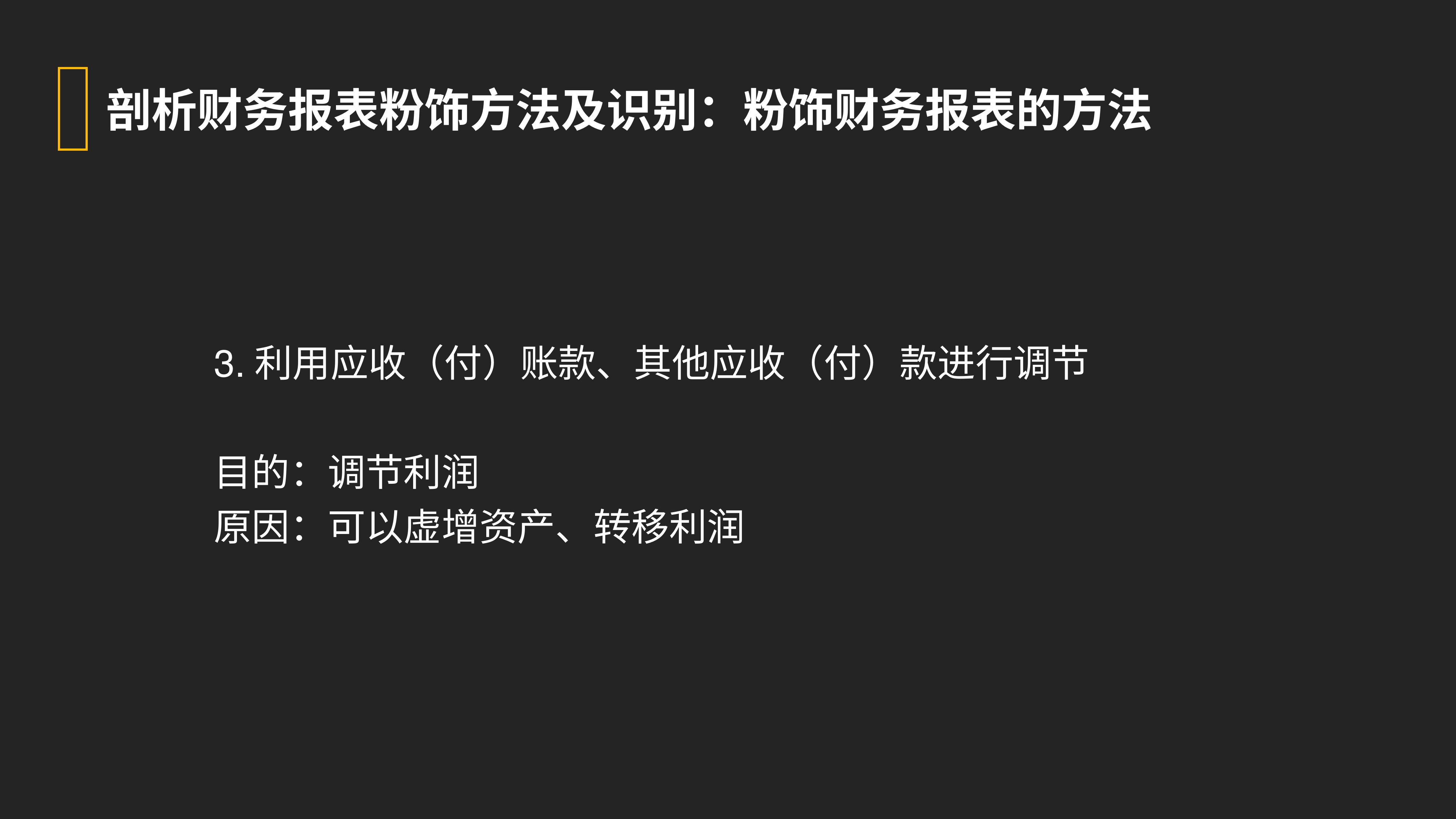

剖析财务报表粉饰方法及识别：粉饰财务报表的方法
3.利用应收（付）账款、其他应收（付）款进行调节

目的：调节利润
原因：可以虚增资产、转移利润